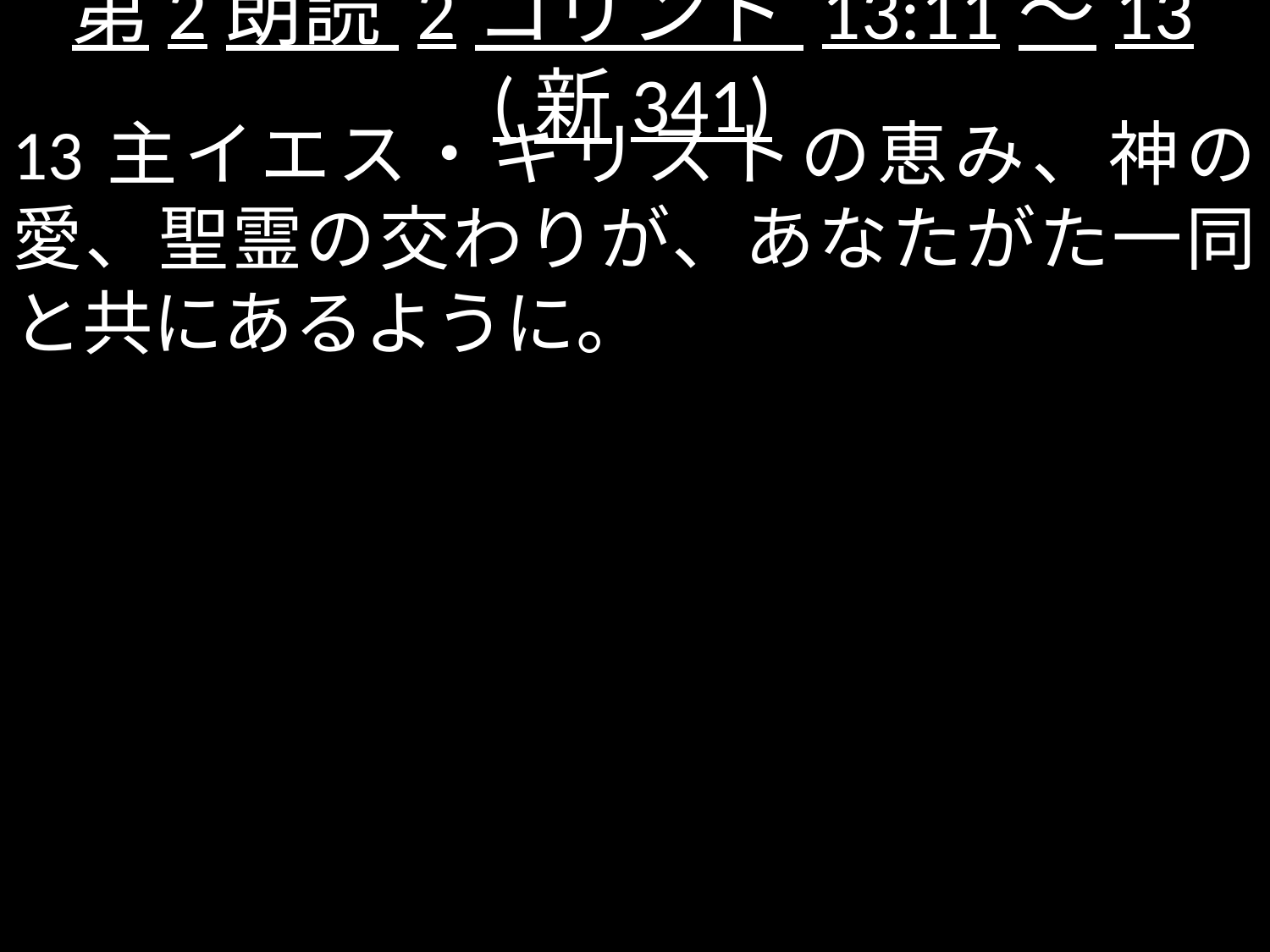

# 第2朗読 2コリント 13:11～13 (新341)
13主イエス・キリストの恵み、神の愛、聖霊の交わりが、あなたがた一同と共にあるように。